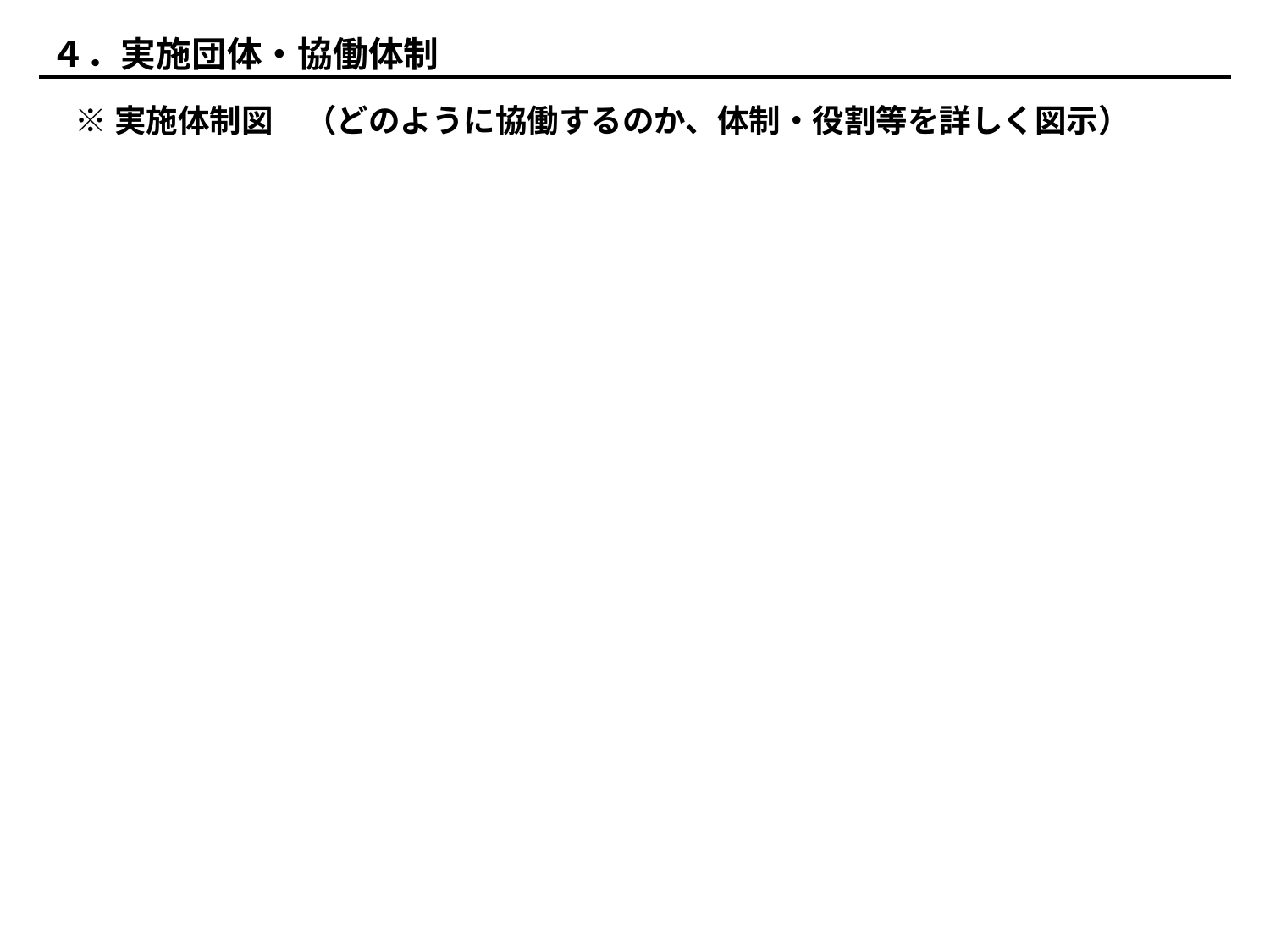

４．実施団体・協働体制
※実施体制図　（どのように協働するのか、体制・役割等を詳しく図示）